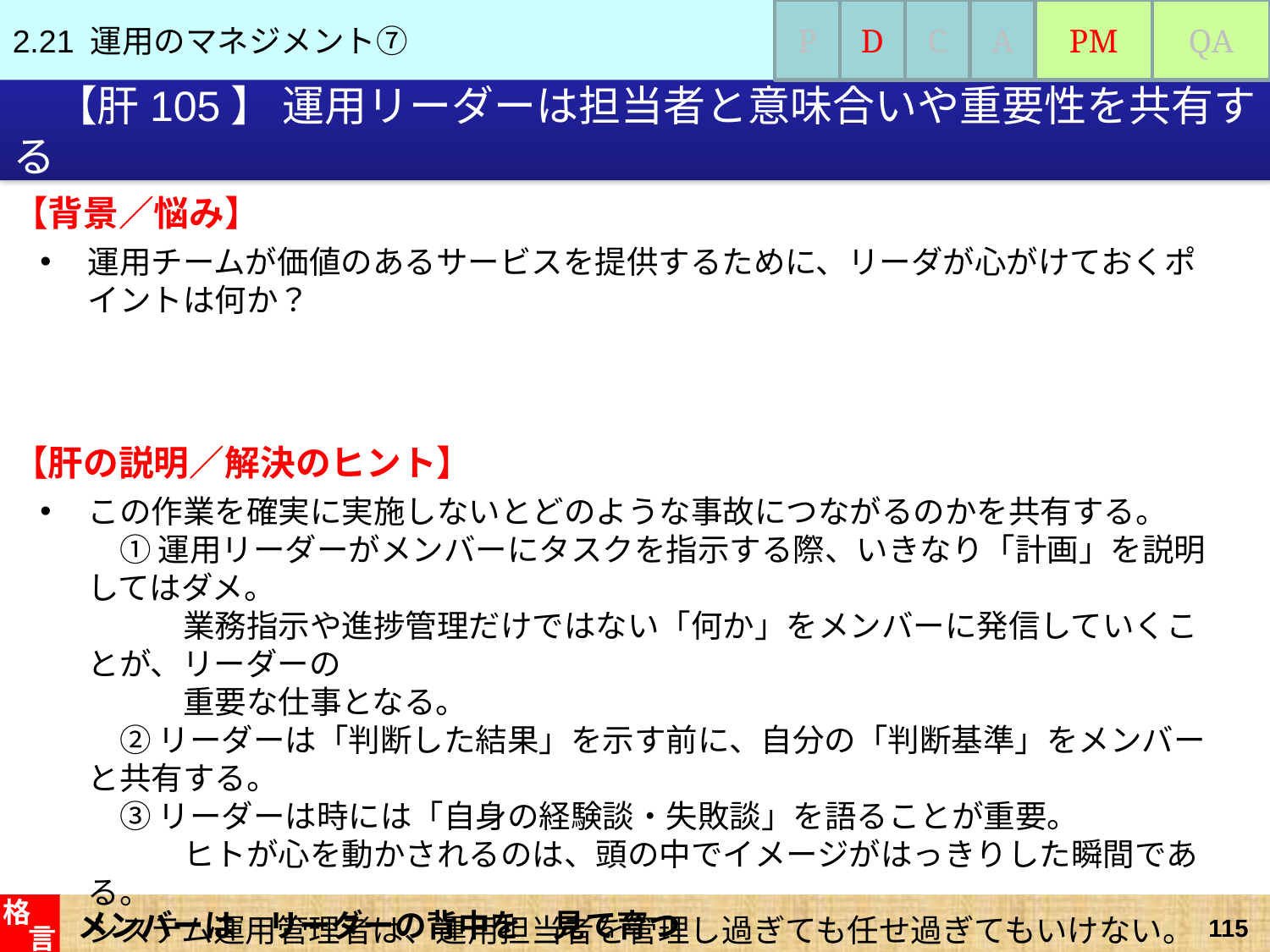

2.21 運用のマネジメント⑦
P
D
C
A
PM
QA
# 【肝105】 運用リーダーは担当者と意味合いや重要性を共有する
【背景／悩み】
運用チームが価値のあるサービスを提供するために、リーダが心がけておくポイントは何か？
【肝の説明／解決のヒント】
この作業を確実に実施しないとどのような事故につながるのかを共有する。
　① 運用リーダーがメンバーにタスクを指示する際、いきなり「計画」を説明してはダメ。
　　　業務指示や進捗管理だけではない「何か」をメンバーに発信していくことが、リーダーの
　　　重要な仕事となる。
　② リーダーは「判断した結果」を示す前に、自分の「判断基準」をメンバーと共有する。
　③ リーダーは時には「自身の経験談・失敗談」を語ることが重要。
　　　ヒトが心を動かされるのは、頭の中でイメージがはっきりした瞬間である。
システム運用管理者は、運用担当者を管理し過ぎても任せ過ぎてもいけない。
メンバーは　リーダーの背中を　見て育つ
格
言
115